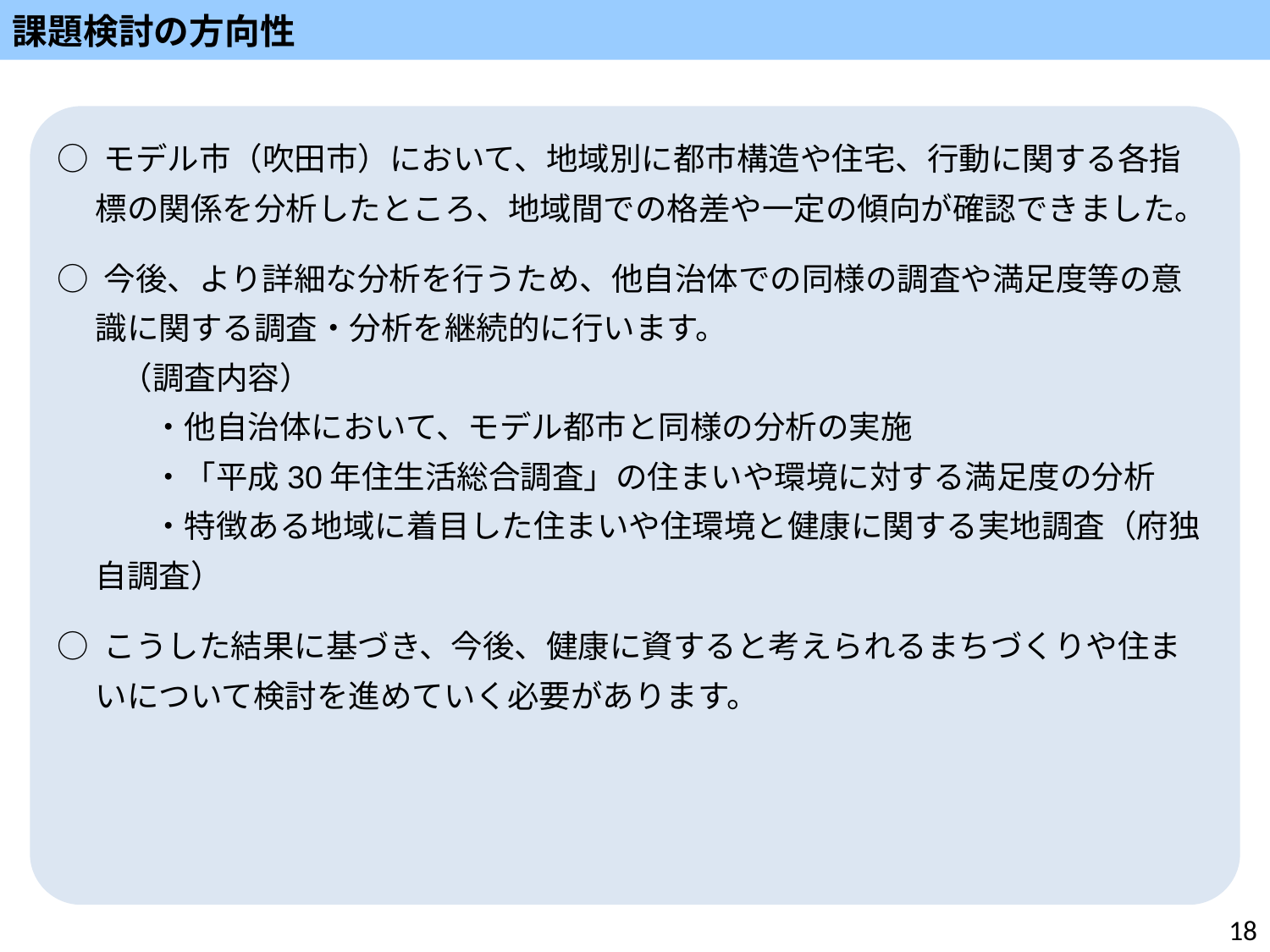

課題検討の方向性
○ モデル市（吹田市）において、地域別に都市構造や住宅、行動に関する各指標の関係を分析したところ、地域間での格差や一定の傾向が確認できました。
○ 今後、より詳細な分析を行うため、他自治体での同様の調査や満足度等の意識に関する調査・分析を継続的に行います。
　　（調査内容）
　　　・他自治体において、モデル都市と同様の分析の実施
　　　・「平成30年住生活総合調査」の住まいや環境に対する満足度の分析
　　　・特徴ある地域に着目した住まいや住環境と健康に関する実地調査（府独自調査）
○ こうした結果に基づき、今後、健康に資すると考えられるまちづくりや住まいについて検討を進めていく必要があります。

18